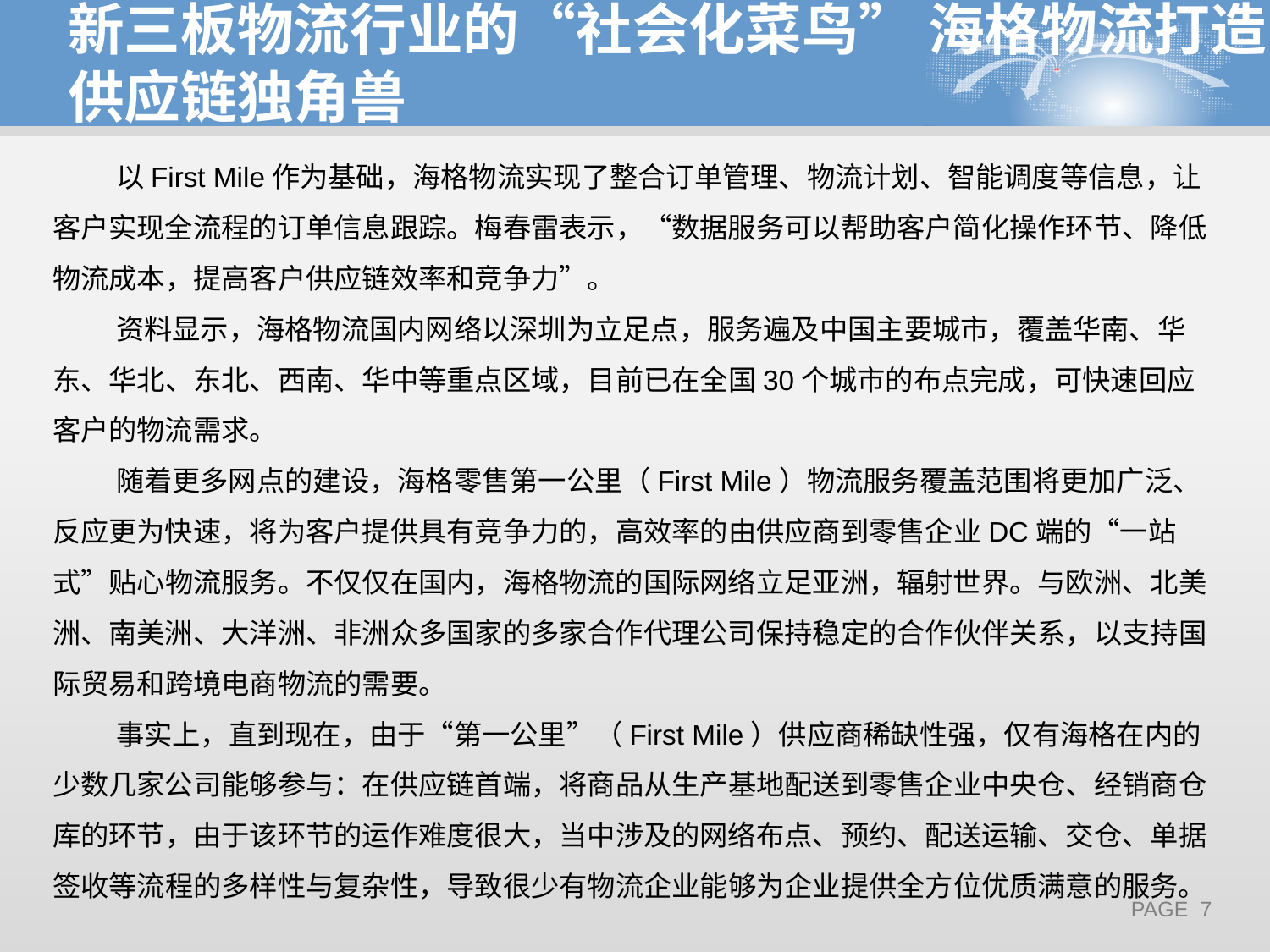

新三板物流行业的“社会化菜鸟” 海格物流打造供应链独角兽
以First Mile作为基础，海格物流实现了整合订单管理、物流计划、智能调度等信息，让客户实现全流程的订单信息跟踪。梅春雷表示，“数据服务可以帮助客户简化操作环节、降低物流成本，提高客户供应链效率和竞争力”。
资料显示，海格物流国内网络以深圳为立足点，服务遍及中国主要城市，覆盖华南、华东、华北、东北、西南、华中等重点区域，目前已在全国30个城市的布点完成，可快速回应客户的物流需求。
随着更多网点的建设，海格零售第一公里（First Mile）物流服务覆盖范围将更加广泛、反应更为快速，将为客户提供具有竞争力的，高效率的由供应商到零售企业DC端的“一站式”贴心物流服务。不仅仅在国内，海格物流的国际网络立足亚洲，辐射世界。与欧洲、北美洲、南美洲、大洋洲、非洲众多国家的多家合作代理公司保持稳定的合作伙伴关系，以支持国际贸易和跨境电商物流的需要。
事实上，直到现在，由于“第一公里”（First Mile）供应商稀缺性强，仅有海格在内的少数几家公司能够参与：在供应链首端，将商品从生产基地配送到零售企业中央仓、经销商仓库的环节，由于该环节的运作难度很大，当中涉及的网络布点、预约、配送运输、交仓、单据签收等流程的多样性与复杂性，导致很少有物流企业能够为企业提供全方位优质满意的服务。